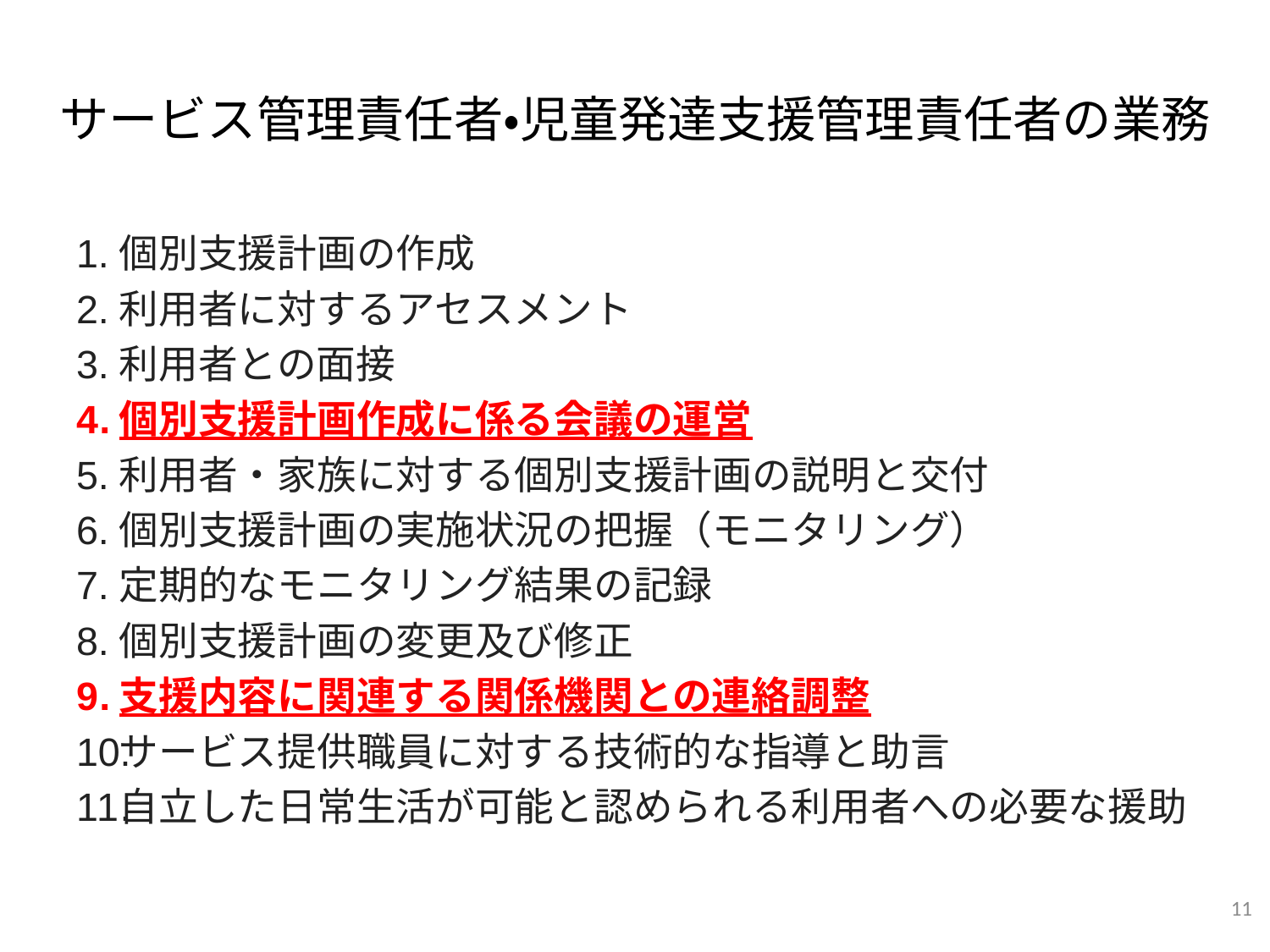

# サービス管理責任者・児童発達支援管理責任者の業務
個別支援計画の作成
利用者に対するアセスメント
利用者との面接
個別支援計画作成に係る会議の運営
利用者・家族に対する個別支援計画の説明と交付
個別支援計画の実施状況の把握（モニタリング）
定期的なモニタリング結果の記録
個別支援計画の変更及び修正
支援内容に関連する関係機関との連絡調整
サービス提供職員に対する技術的な指導と助言
自立した日常生活が可能と認められる利用者への必要な援助

11